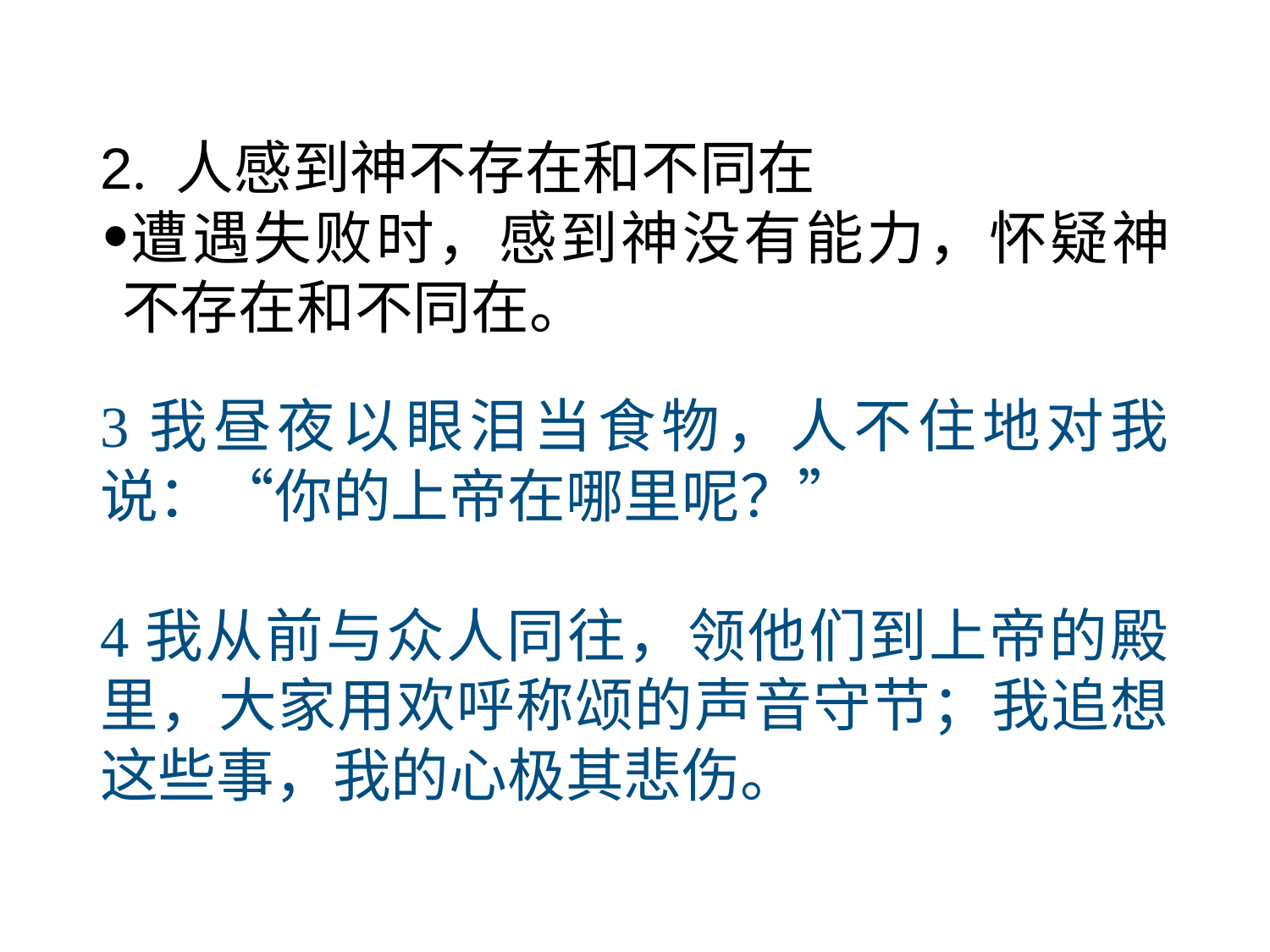

# 2. 人感到神不存在和不同在
遭遇失败时，感到神没有能力，怀疑神不存在和不同在。

3我昼夜以眼泪当食物，人不住地对我说：“你的上帝在哪里呢？”

4我从前与众人同往，领他们到上帝的殿里，大家用欢呼称颂的声音守节；我追想这些事，我的心极其悲伤。